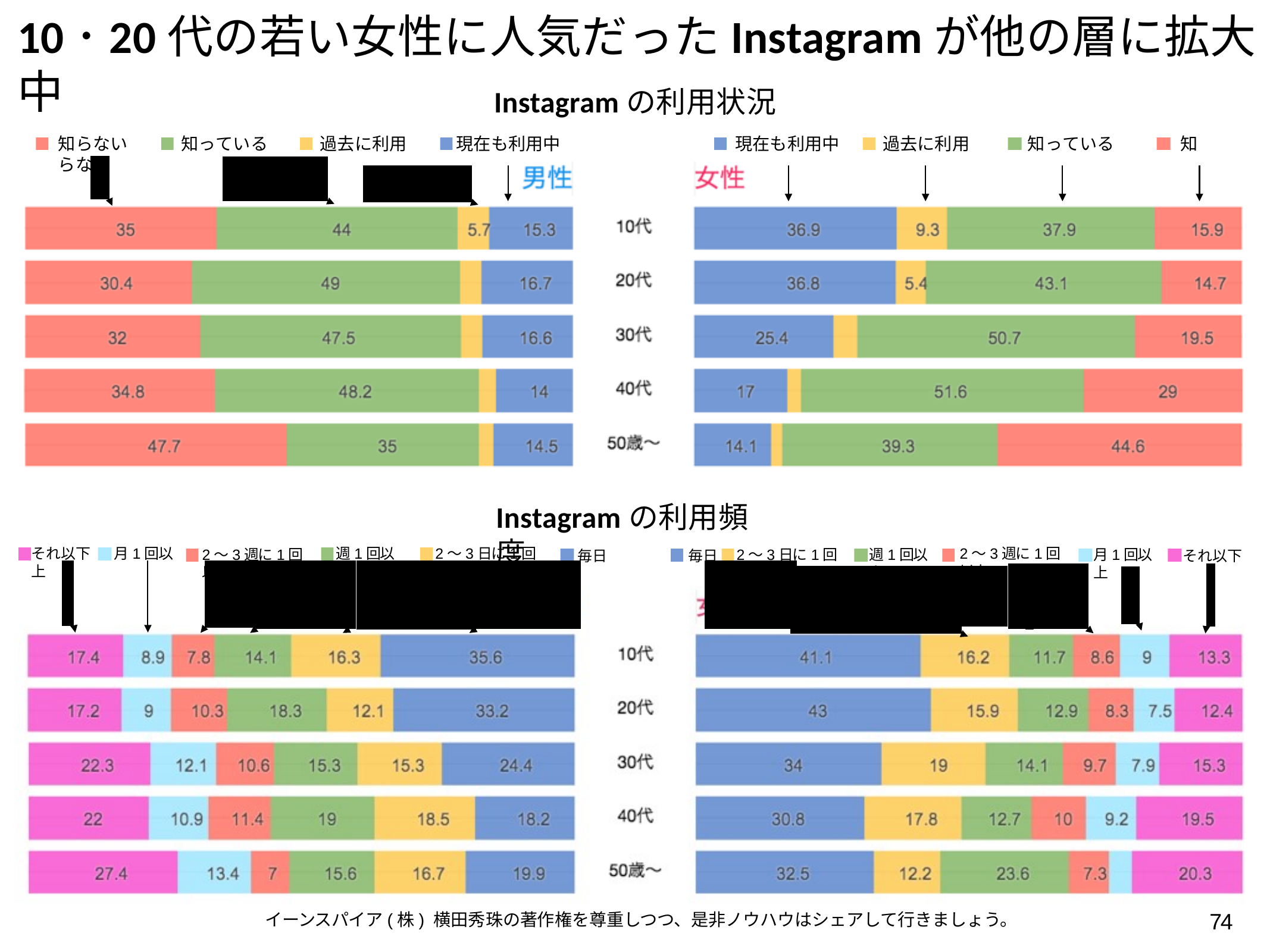

# 10･20代の若い女性に人気だったInstagramが他の層に拡大中
Instagramの利用状況
知らない	知っている	過去に利用	現在も利用中	現在も利用中	過去に利用	知っている	知らない

Instagramの利用頻度
それ以下	月1回以上
週1回以上
2～3日に1回以上
2～3週に1回以上
2～3週に1回以上
2～3日に1回以上
週1回以上
月1回以上
毎日	毎日
それ以下

74
イーンスパイア(株) 横田秀珠の著作権を尊重しつつ、是非ノウハウはシェアして行きましょう。